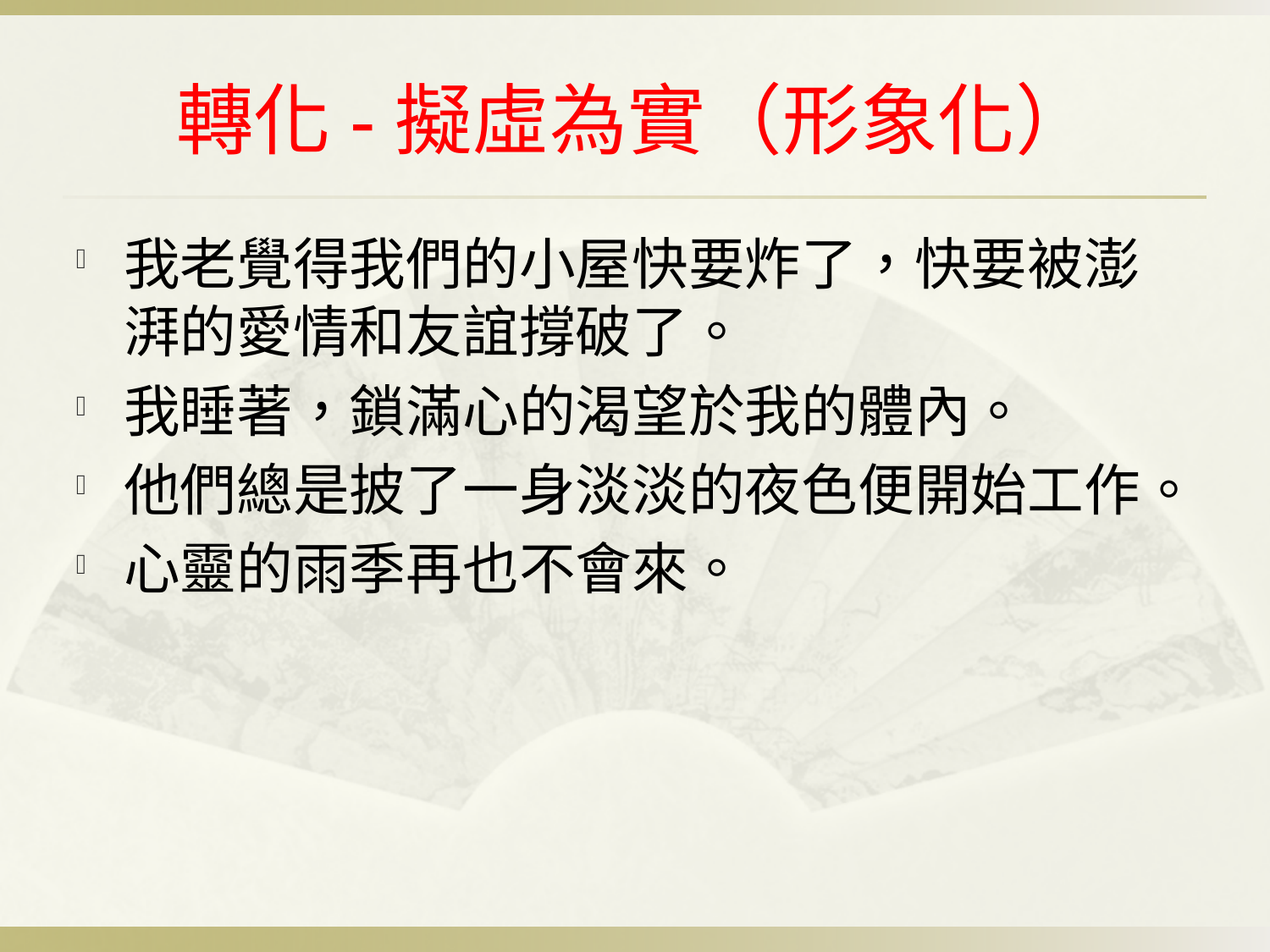

# 轉化-擬虛為實（形象化）
我老覺得我們的小屋快要炸了，快要被澎湃的愛情和友誼撐破了。
我睡著，鎖滿心的渴望於我的體內。
他們總是披了一身淡淡的夜色便開始工作。
心靈的雨季再也不會來。